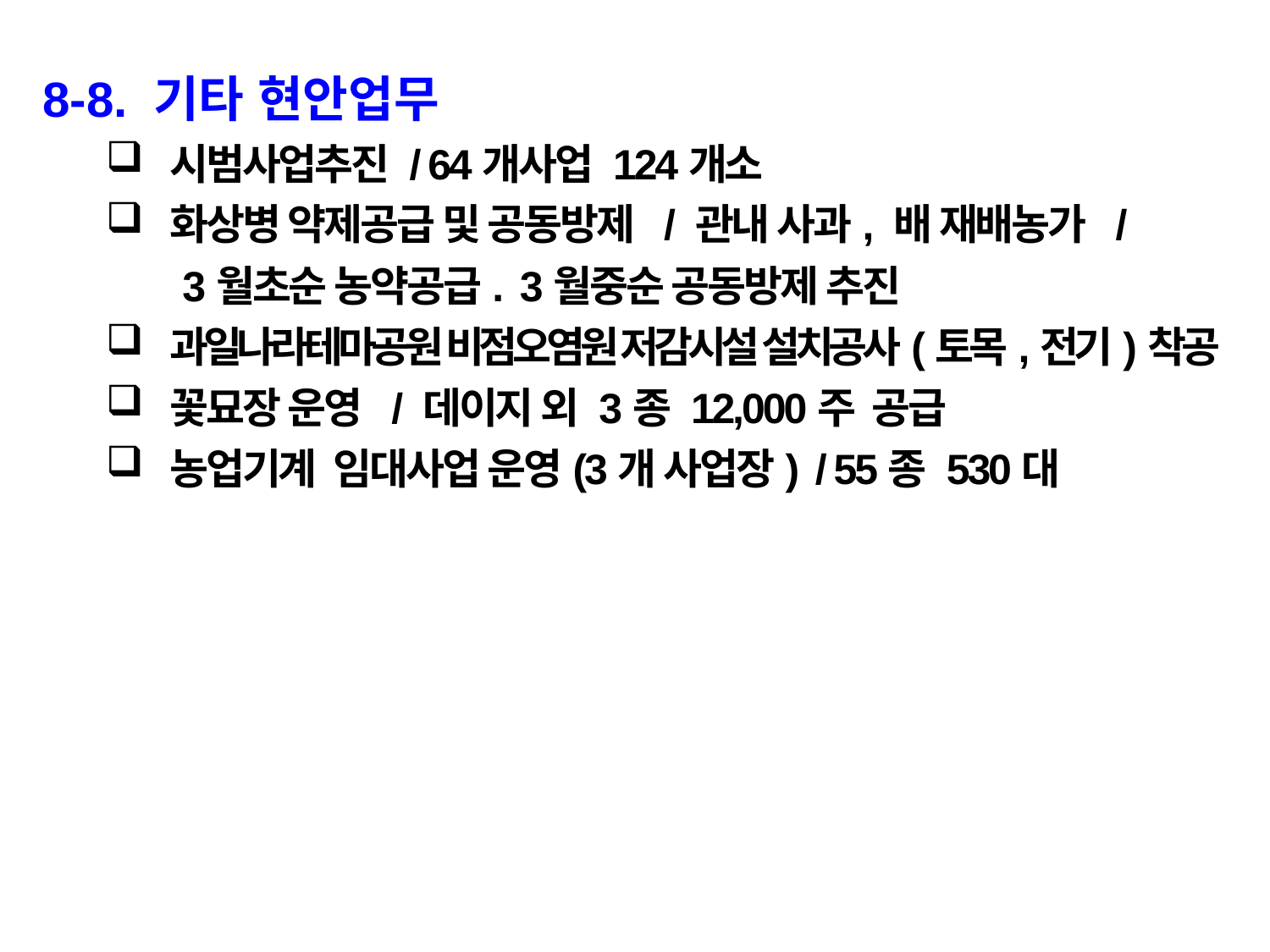

8-8. 기타 현안업무
시범사업추진 / 64개사업 124개소
화상병 약제공급 및 공동방제  / 관내 사과, 배 재배농가  /
        3월초순 농약공급.  3월중순 공동방제 추진
과일나라테마공원 비점오염원 저감시설 설치공사(토목,전기)착공
꽃묘장 운영  / 데이지 외 3종 12,000주  공급
농업기계  임대사업 운영(3개 사업장)  / 55종 530대